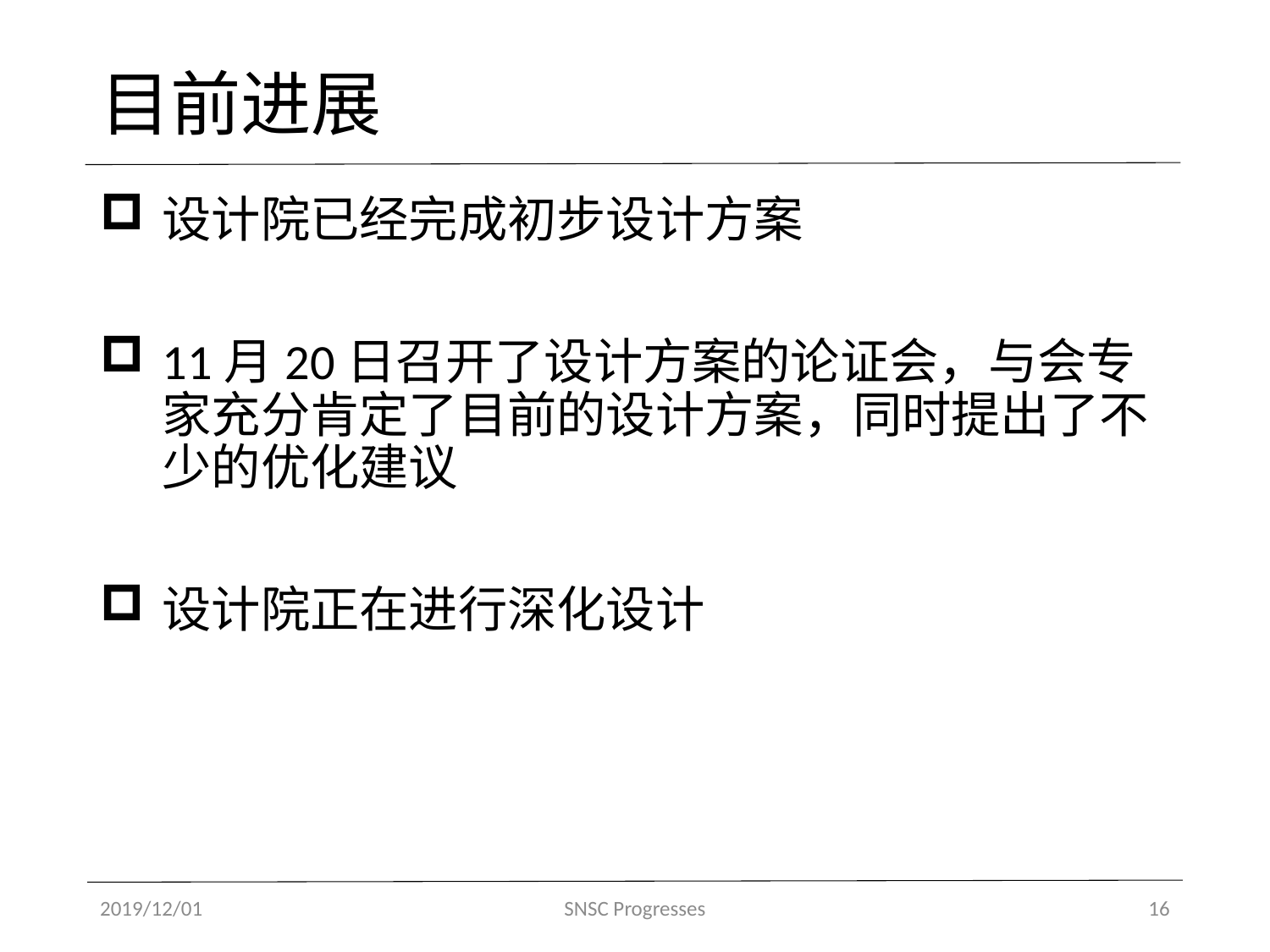

# 目前进展
设计院已经完成初步设计方案

11月20日召开了设计方案的论证会，与会专家充分肯定了目前的设计方案，同时提出了不少的优化建议

设计院正在进行深化设计

2019/12/01
SNSC Progresses
16